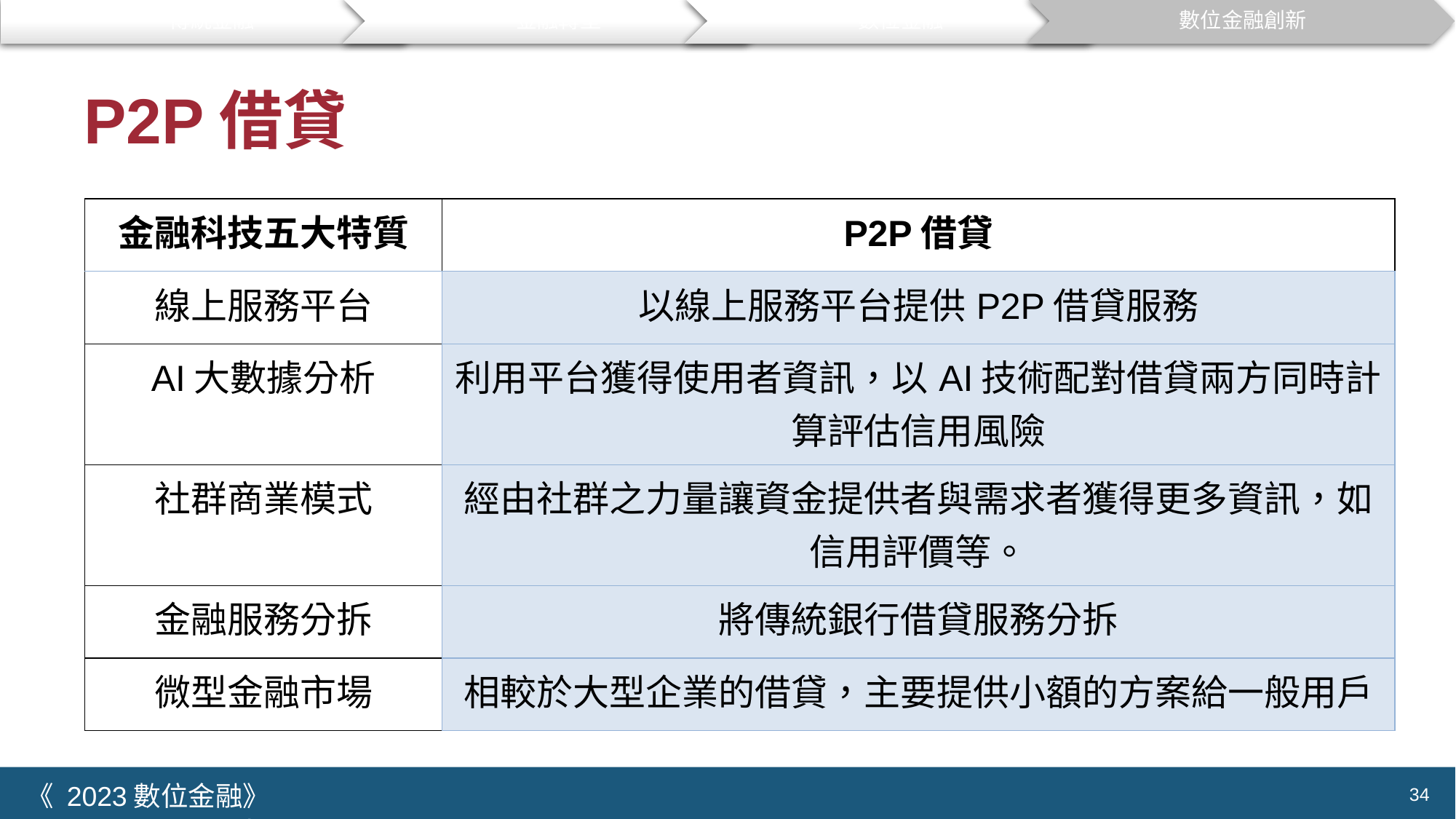

傳統金融

金融轉型

數位金融

數位金融創新
# P2P借貸
| 金融科技五大特質 | P2P借貸 |
| --- | --- |
| 線上服務平台 | 以線上服務平台提供P2P借貸服務 |
| AI大數據分析 | 利用平台獲得使用者資訊，以AI技術配對借貸兩方同時計算評估信用風險 |
| 社群商業模式 | 經由社群之力量讓資金提供者與需求者獲得更多資訊，如信用評價等。 |
| 金融服務分拆 | 將傳統銀行借貸服務分拆 |
| 微型金融市場 | 相較於大型企業的借貸，主要提供小額的方案給一般用戶 |

34
《 2023數位金融》                                                                                                                                             	NYCU.IIM.IEBI Lab